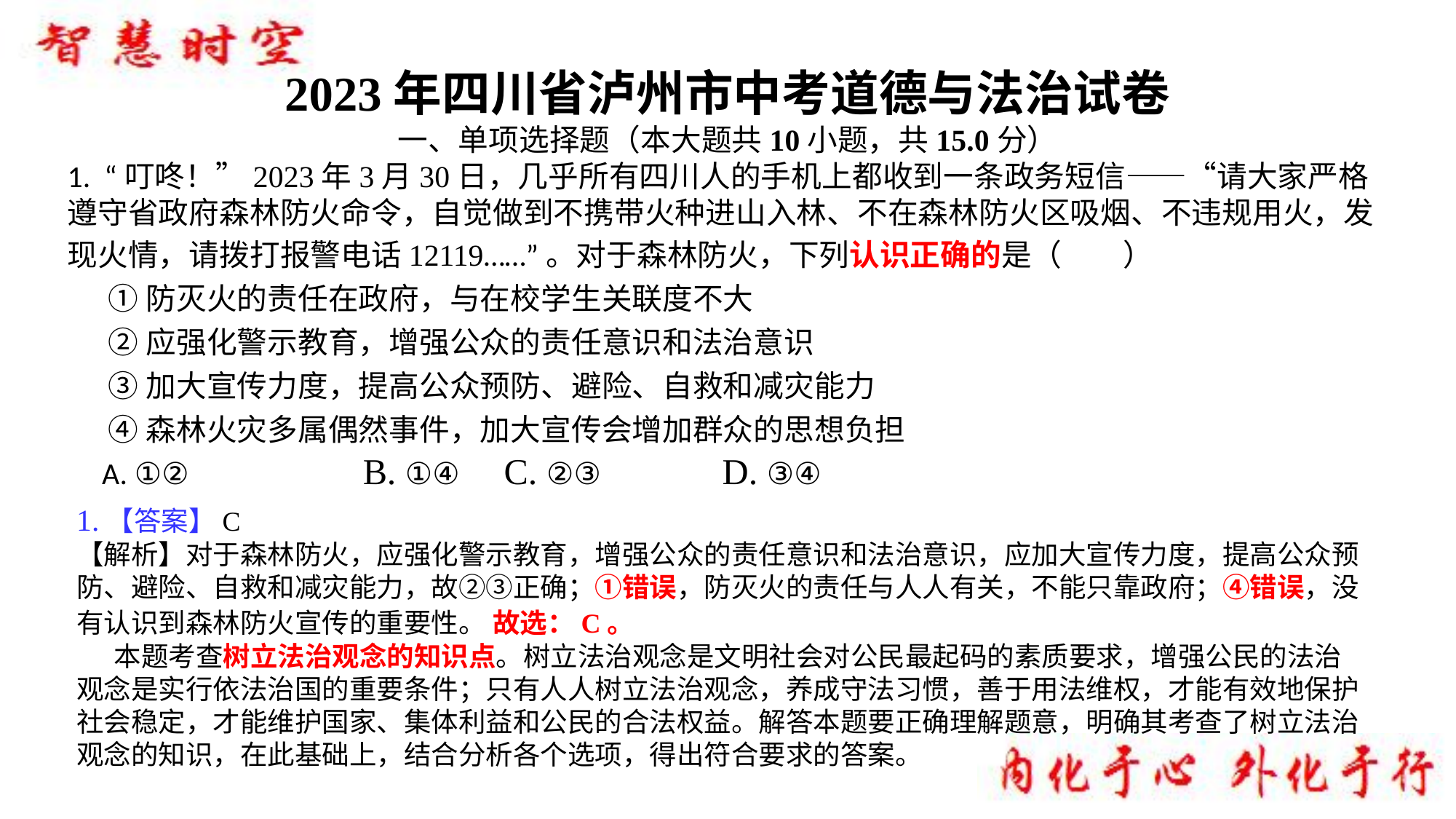

2023年四川省泸州市中考道德与法治试卷
一、单项选择题（本大题共10小题，共15.0分）1.  “叮咚！”2023年3月30日，几乎所有四川人的手机上都收到一条政务短信——“请大家严格遵守省政府森林防火命令，自觉做到不携带火种进山入林、不在森林防火区吸烟、不违规用火，发现火情，请拨打报警电话12119……”。对于森林防火，下列认识正确的是（　　）
     ①防灭火的责任在政府，与在校学生关联度不大
     ②应强化警示教育，增强公众的责任意识和法治意识
     ③加大宣传力度，提高公众预防、避险、自救和减灾能力
     ④森林火灾多属偶然事件，加大宣传会增加群众的思想负担     A. ①②	        B. ①④	C. ②③    	D. ③④
1.【答案】C【解析】对于森林防火，应强化警示教育，增强公众的责任意识和法治意识，应加大宣传力度，提高公众预防、避险、自救和减灾能力，故②③正确；①错误，防灭火的责任与人人有关，不能只靠政府；④错误，没有认识到森林防火宣传的重要性。 故选：C。
     本题考查树立法治观念的知识点。树立法治观念是文明社会对公民最起码的素质要求，增强公民的法治观念是实行依法治国的重要条件；只有人人树立法治观念，养成守法习惯，善于用法维权，才能有效地保护社会稳定，才能维护国家、集体利益和公民的合法权益。解答本题要正确理解题意，明确其考查了树立法治观念的知识，在此基础上，结合分析各个选项，得出符合要求的答案。